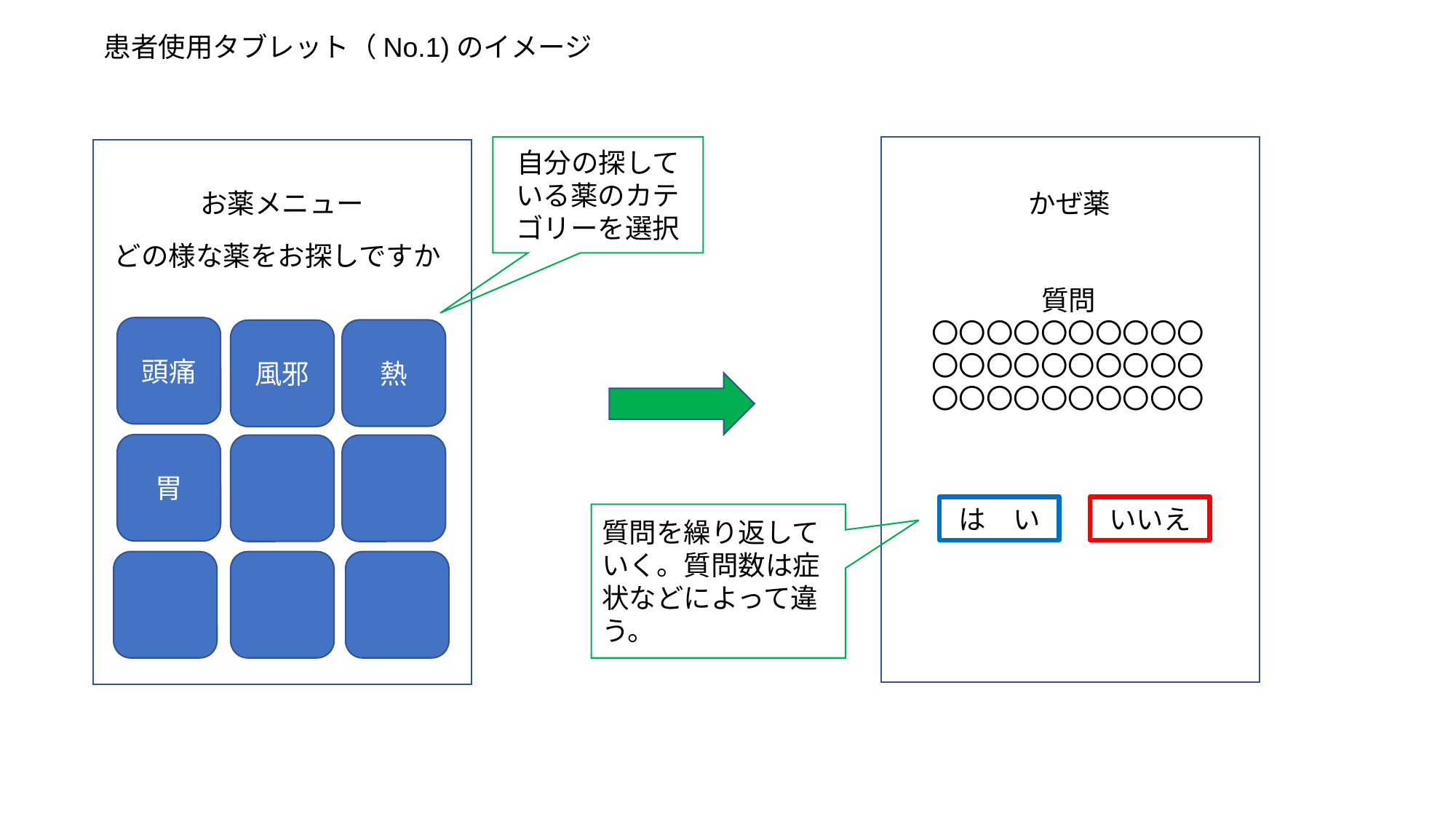

患者使用タブレット（No.1)のイメージ
自分の探している薬のカテゴリーを選択

お薬メニュー
かぜ薬
どの様な薬をお探しですか
質問
〇〇〇〇〇〇〇〇〇〇〇〇〇〇〇〇〇〇〇〇〇〇〇〇〇〇〇〇〇〇
頭痛
熱
風邪

胃

は　い
いいえ
質問を繰り返していく。質問数は症状などによって違う。